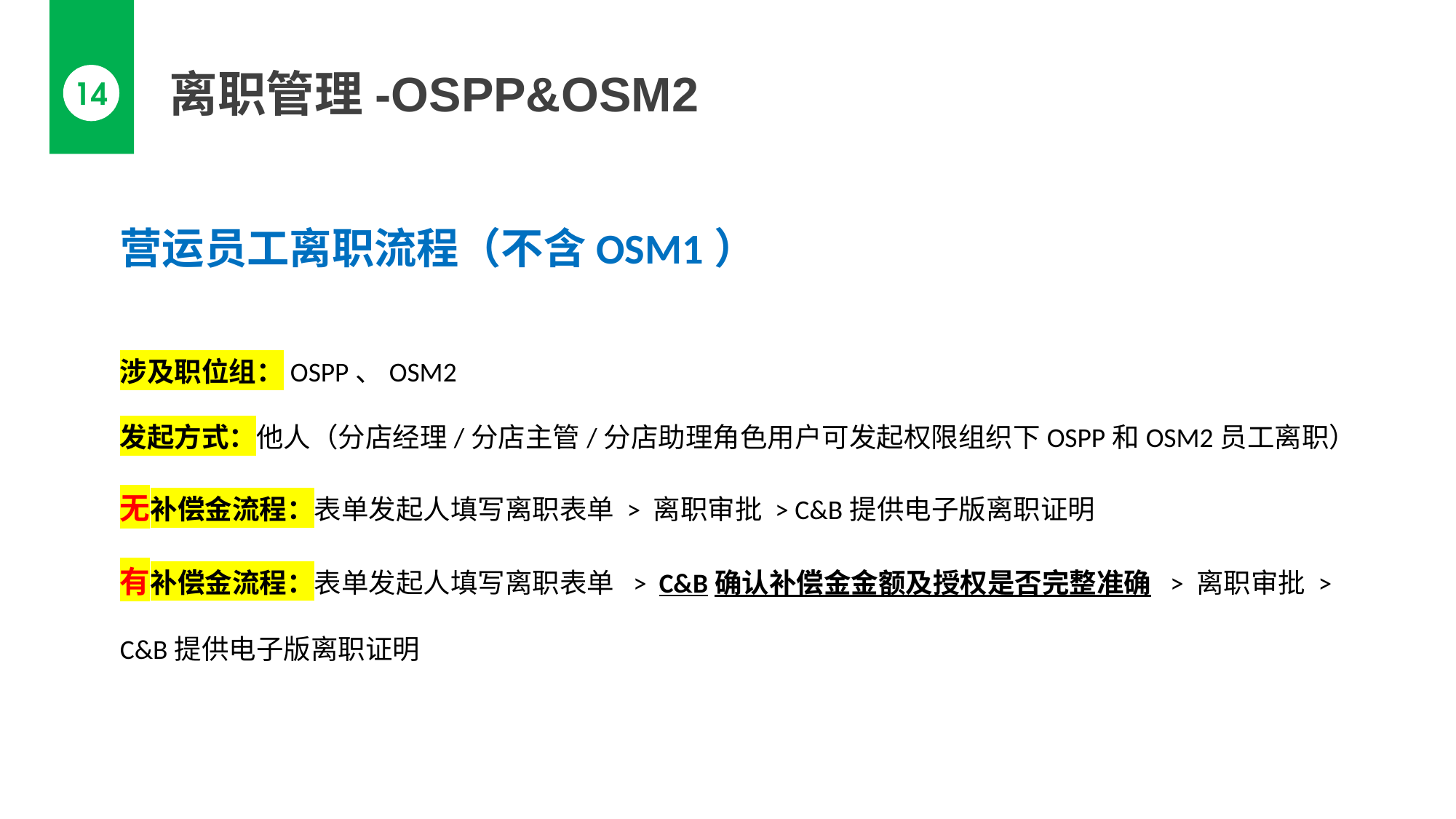

离职管理-OSPP&OSM2
14
营运员工离职流程（不含OSM1）
涉及职位组：OSPP、OSM2
发起方式：他人（分店经理/分店主管/分店助理角色用户可发起权限组织下OSPP和OSM2员工离职）
无补偿金流程：表单发起人填写离职表单 > 离职审批 > C&B提供电子版离职证明
有补偿金流程：表单发起人填写离职表单  >  C&B确认补偿金金额及授权是否完整准确  > 离职审批 > C&B提供电子版离职证明